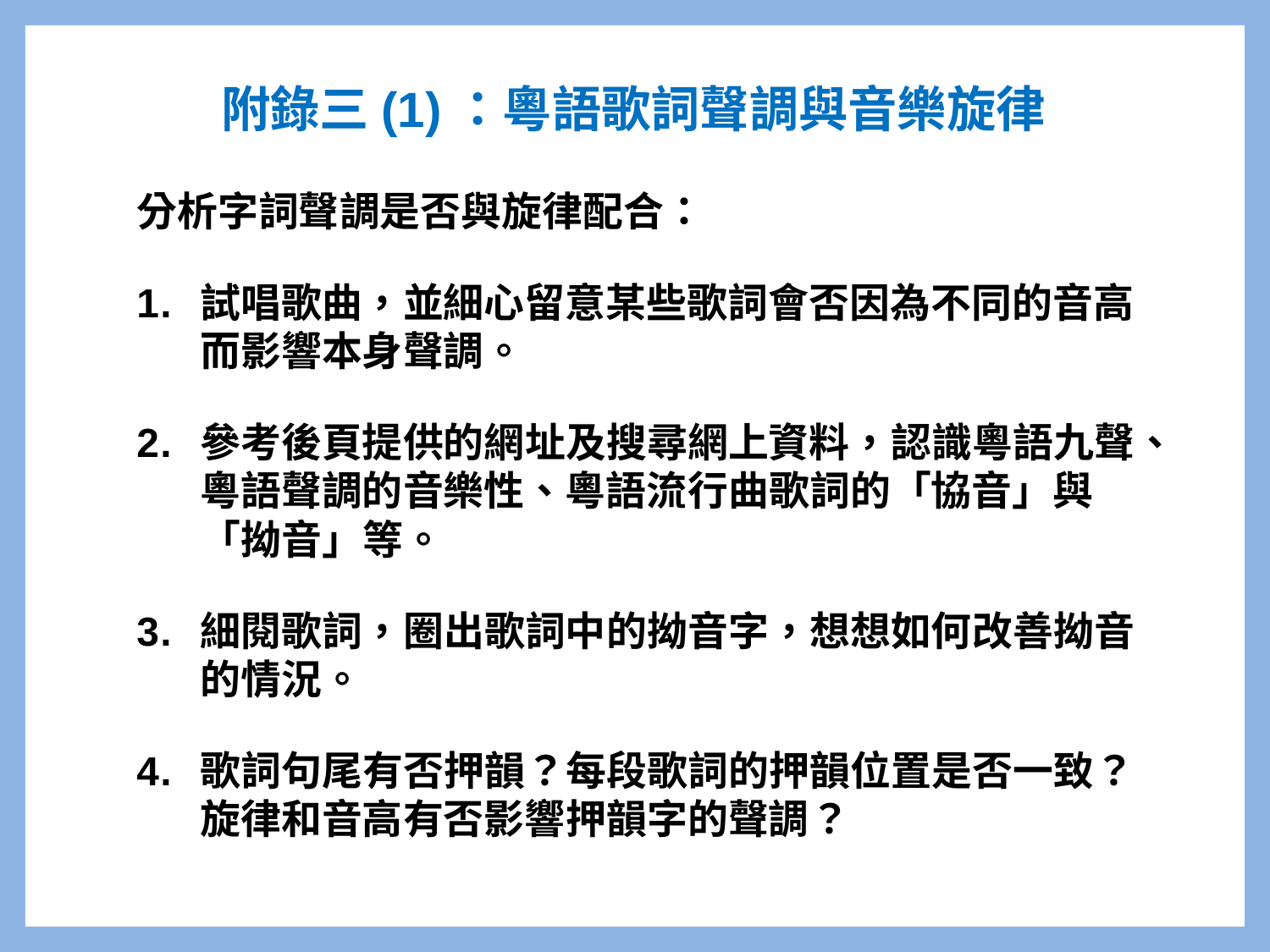

# 附錄三(1)：粵語歌詞聲調與音樂旋律
分析字詞聲調是否與旋律配合：
試唱歌曲，並細心留意某些歌詞會否因為不同的音高而影響本身聲調。
參考後頁提供的網址及搜尋網上資料，認識粵語九聲、粵語聲調的音樂性、粵語流行曲歌詞的「協音」與「拗音」等。
細閱歌詞，圈出歌詞中的拗音字，想想如何改善拗音的情況。
歌詞句尾有否押韻？每段歌詞的押韻位置是否一致？旋律和音高有否影響押韻字的聲調？